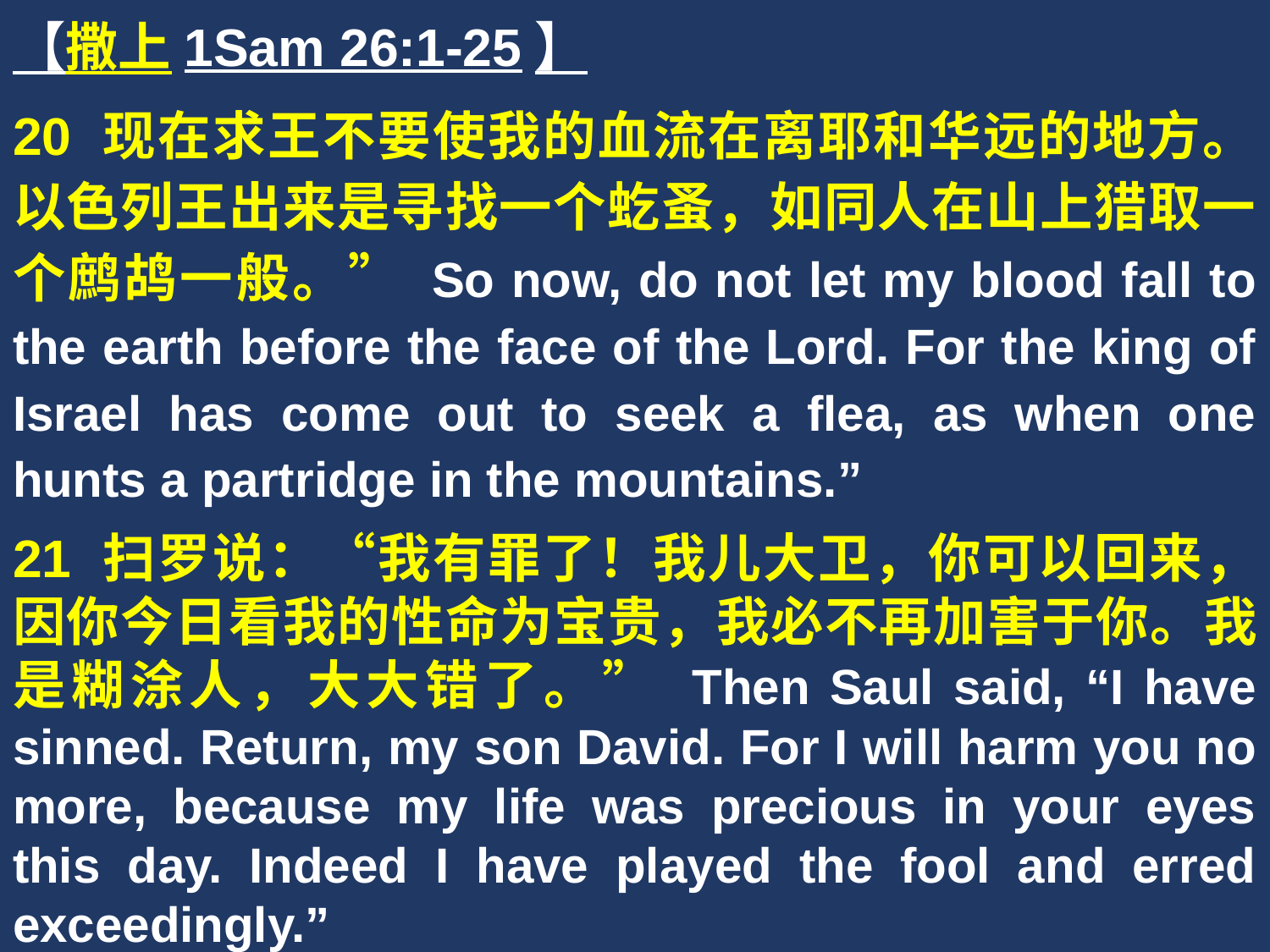

【撒上1Sam 26:1-25】
20 现在求王不要使我的血流在离耶和华远的地方。以色列王出来是寻找一个虼蚤，如同人在山上猎取一个鹧鸪一般。” So now, do not let my blood fall to the earth before the face of the Lord. For the king of Israel has come out to seek a flea, as when one hunts a partridge in the mountains.”
21 扫罗说：“我有罪了！我儿大卫，你可以回来，因你今日看我的性命为宝贵，我必不再加害于你。我是糊涂人，大大错了。” Then Saul said, “I have sinned. Return, my son David. For I will harm you no more, because my life was precious in your eyes this day. Indeed I have played the fool and erred exceedingly.”